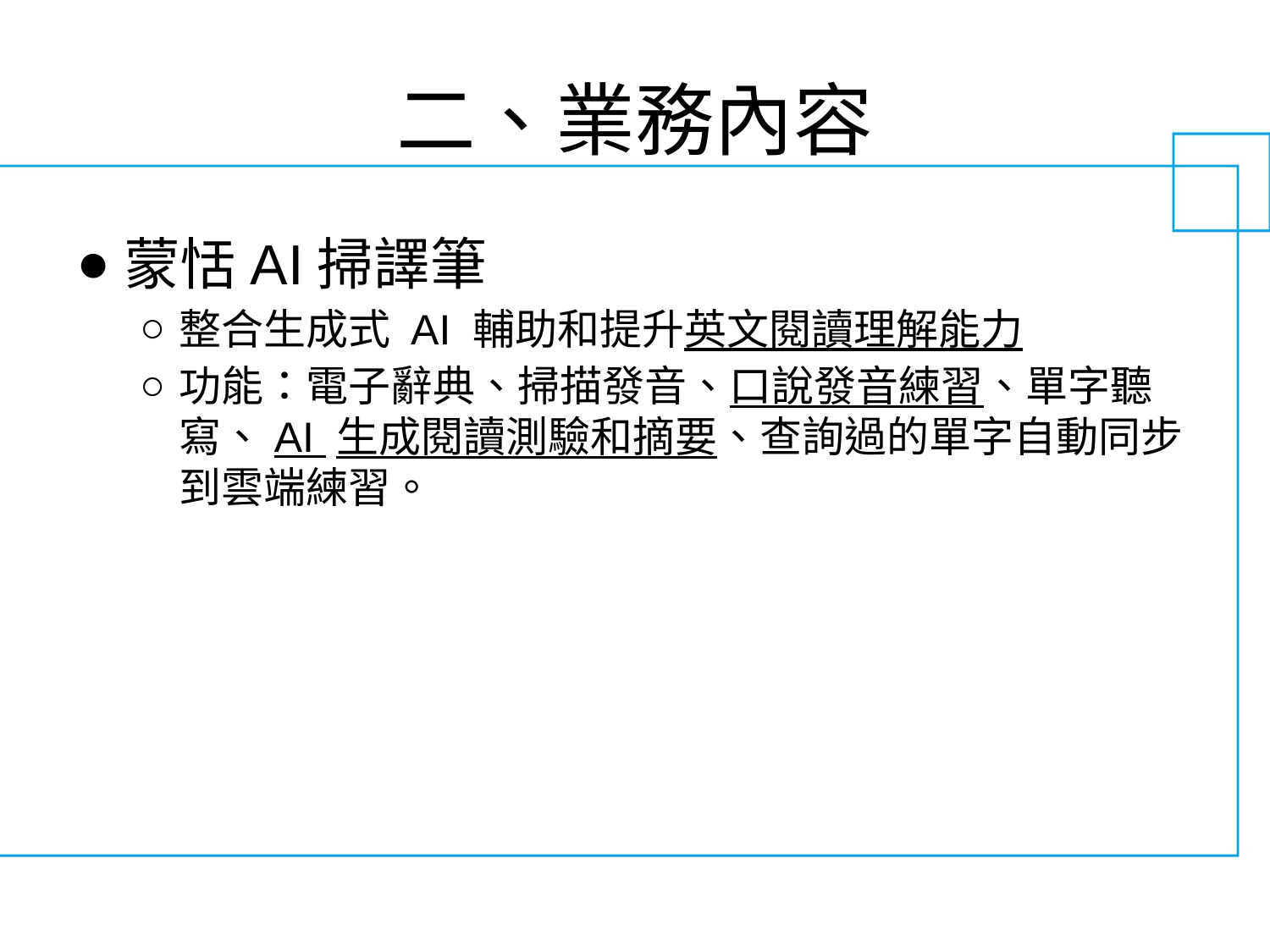

# 二、業務內容
蒙恬AI掃譯筆
整合生成式 AI 輔助和提升英文閱讀理解能力
功能：電子辭典、掃描發音、口說發音練習、單字聽寫、AI 生成閱讀測驗和摘要、查詢過的單字自動同步到雲端練習。